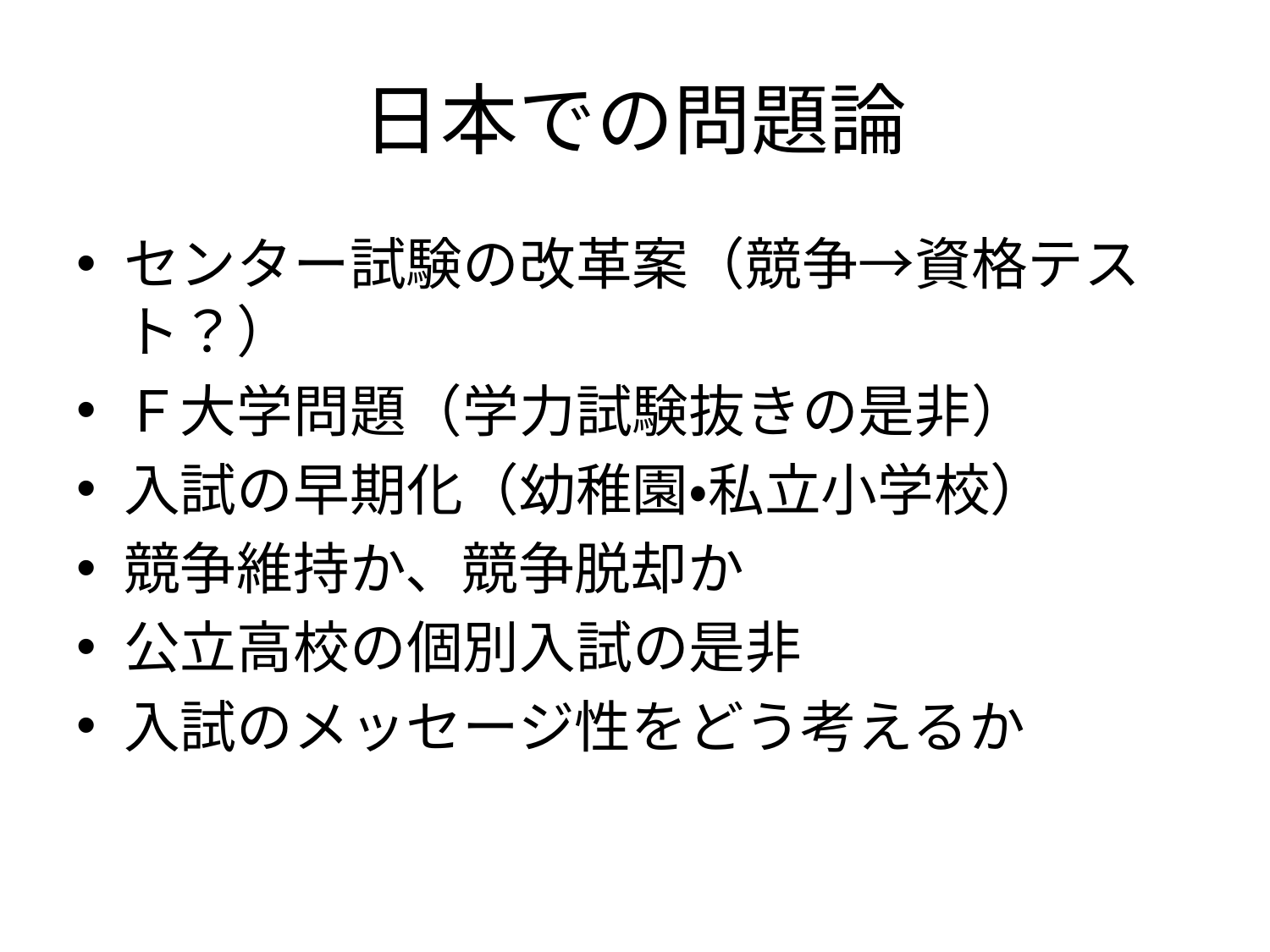

# 日本での問題論
センター試験の改革案（競争→資格テスト？）
Ｆ大学問題（学力試験抜きの是非）
入試の早期化（幼稚園・私立小学校）
競争維持か、競争脱却か
公立高校の個別入試の是非
入試のメッセージ性をどう考えるか